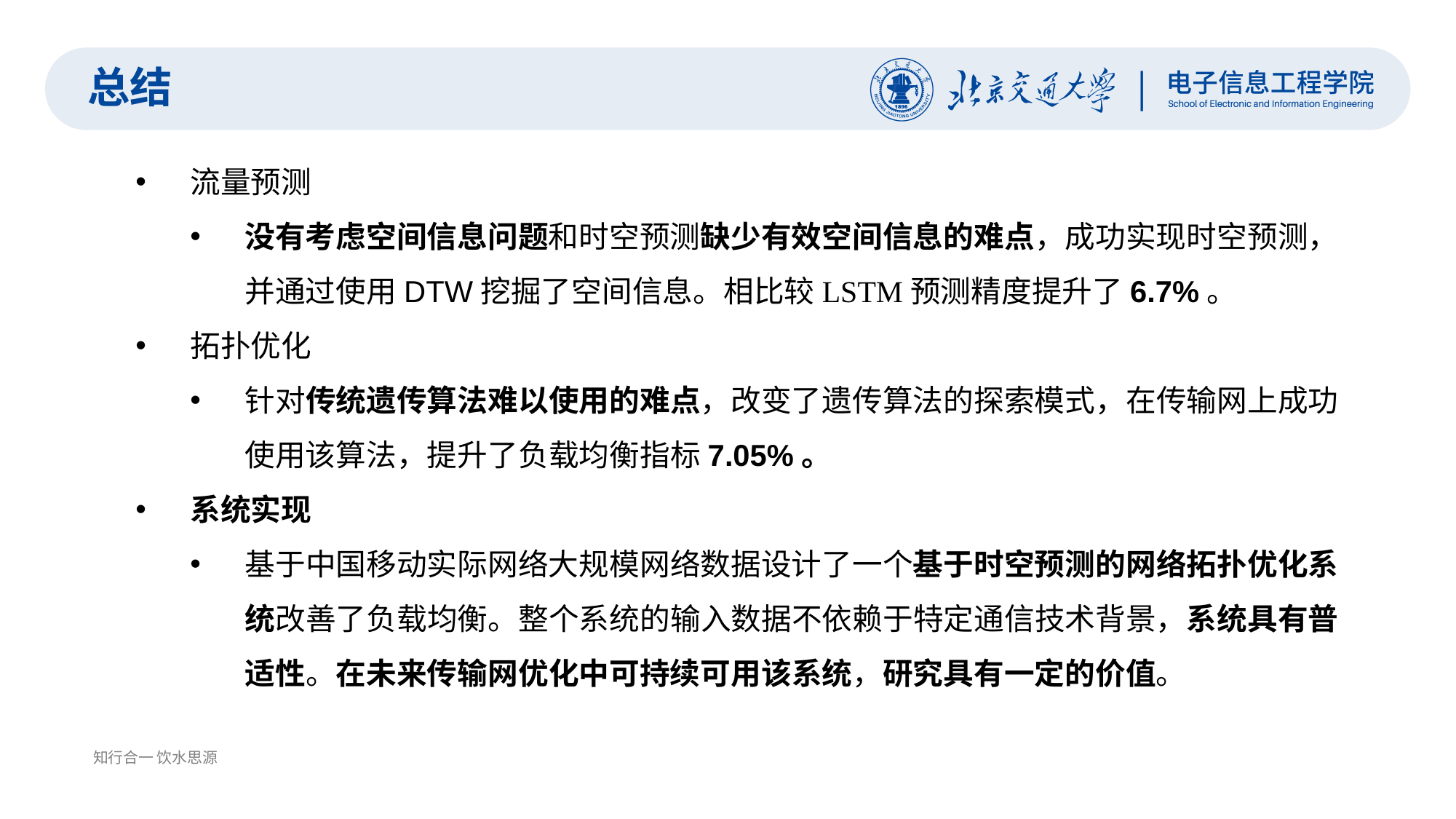

总结
流量预测
没有考虑空间信息问题和时空预测缺少有效空间信息的难点，成功实现时空预测，并通过使用DTW挖掘了空间信息。相比较LSTM预测精度提升了6.7%。
拓扑优化
针对传统遗传算法难以使用的难点，改变了遗传算法的探索模式，在传输网上成功使用该算法，提升了负载均衡指标7.05%。
系统实现
基于中国移动实际网络大规模网络数据设计了一个基于时空预测的网络拓扑优化系统改善了负载均衡。整个系统的输入数据不依赖于特定通信技术背景，系统具有普适性。在未来传输网优化中可持续可用该系统，研究具有一定的价值。
知行合一 饮水思源